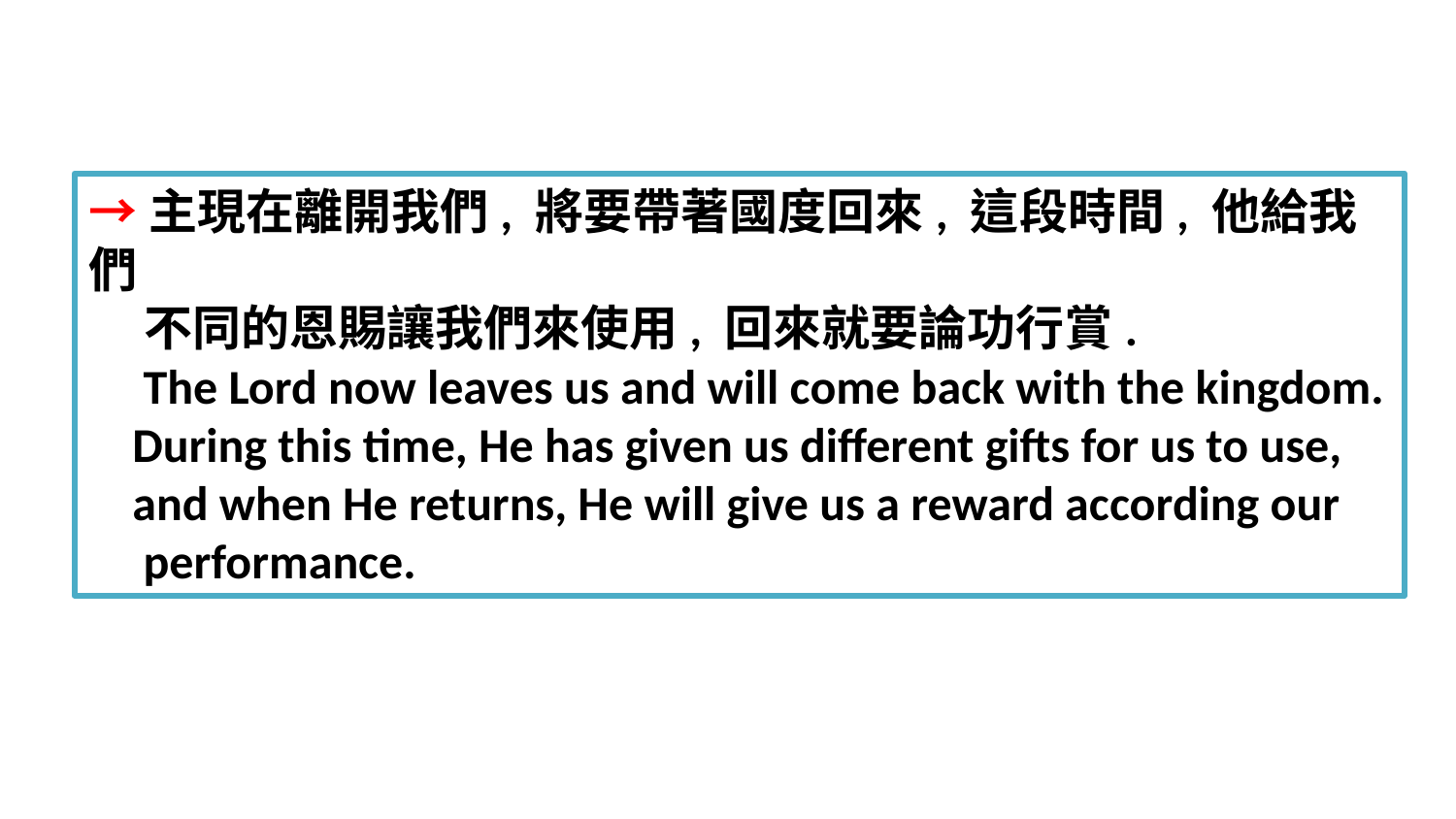

→主現在離開我們, 將要帶著國度回來, 這段時間, 他給我們
    不同的恩賜讓我們來使用, 回來就要論功行賞.
     The Lord now leaves us and will come back with the kingdom.
    During this time, He has given us different gifts for us to use,
    and when He returns, He will give us a reward according our
     performance.